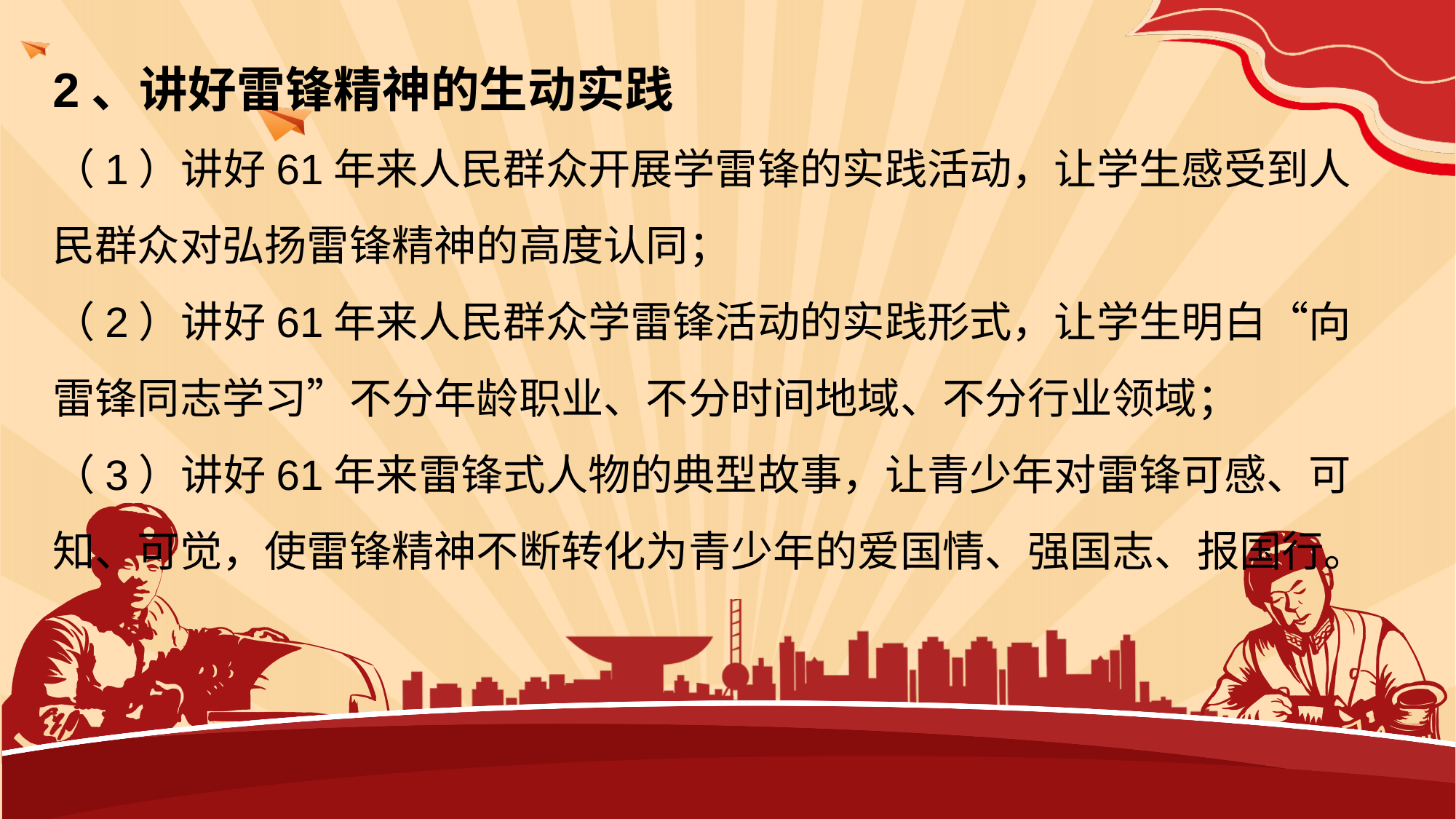

2、讲好雷锋精神的生动实践
（1）讲好61年来人民群众开展学雷锋的实践活动，让学生感受到人民群众对弘扬雷锋精神的高度认同；
（2）讲好61年来人民群众学雷锋活动的实践形式，让学生明白“向雷锋同志学习”不分年龄职业、不分时间地域、不分行业领域；
（3）讲好61年来雷锋式人物的典型故事，让青少年对雷锋可感、可知、可觉，使雷锋精神不断转化为青少年的爱国情、强国志、报国行。